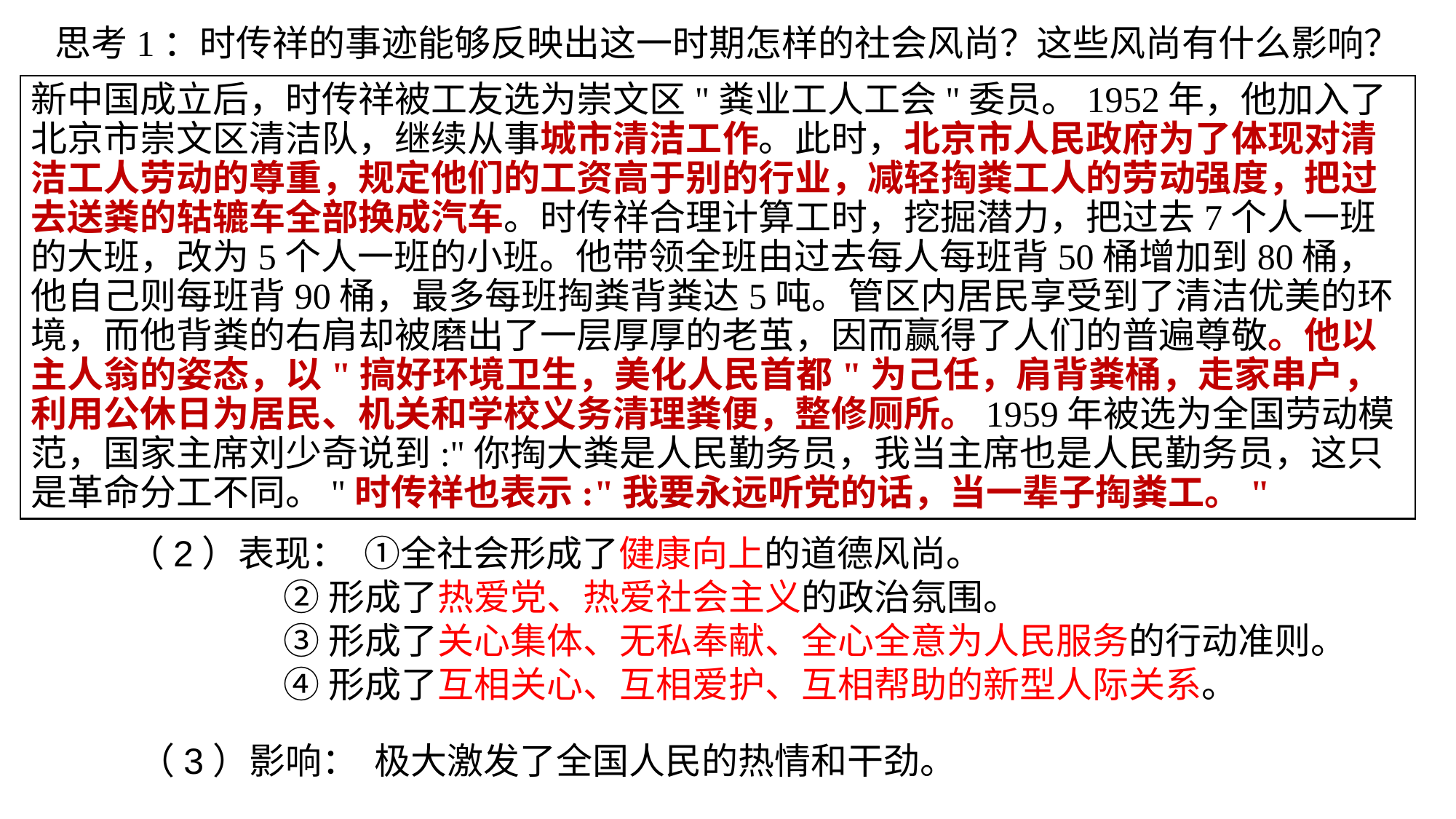

思考1：时传祥的事迹能够反映出这一时期怎样的社会风尚？这些风尚有什么影响？
新中国成立后，时传祥被工友选为崇文区"粪业工人工会"委员。1952年，他加入了北京市崇文区清洁队，继续从事城市清洁工作。此时，北京市人民政府为了体现对清洁工人劳动的尊重，规定他们的工资高于别的行业，减轻掏粪工人的劳动强度，把过去送粪的轱辘车全部换成汽车。时传祥合理计算工时，挖掘潜力，把过去7个人一班的大班，改为5个人一班的小班。他带领全班由过去每人每班背50桶增加到80桶，他自己则每班背90桶，最多每班掏粪背粪达5吨。管区内居民享受到了清洁优美的环境，而他背粪的右肩却被磨出了一层厚厚的老茧，因而赢得了人们的普遍尊敬。他以主人翁的姿态，以"搞好环境卫生，美化人民首都"为己任，肩背粪桶，走家串户，利用公休日为居民、机关和学校义务清理粪便，整修厕所。1959年被选为全国劳动模范，国家主席刘少奇说到:"你掏大粪是人民勤务员，我当主席也是人民勤务员，这只是革命分工不同。"时传祥也表示:"我要永远听党的话，当一辈子掏粪工。"
（2）表现：  ①全社会形成了健康向上的道德风尚。
                   ②形成了热爱党、热爱社会主义的政治氛围。
                   ③形成了关心集体、无私奉献、全心全意为人民服务的行动准则。
                   ④形成了互相关心、互相爱护、互相帮助的新型人际关系。
（3）影响：  极大激发了全国人民的热情和干劲。